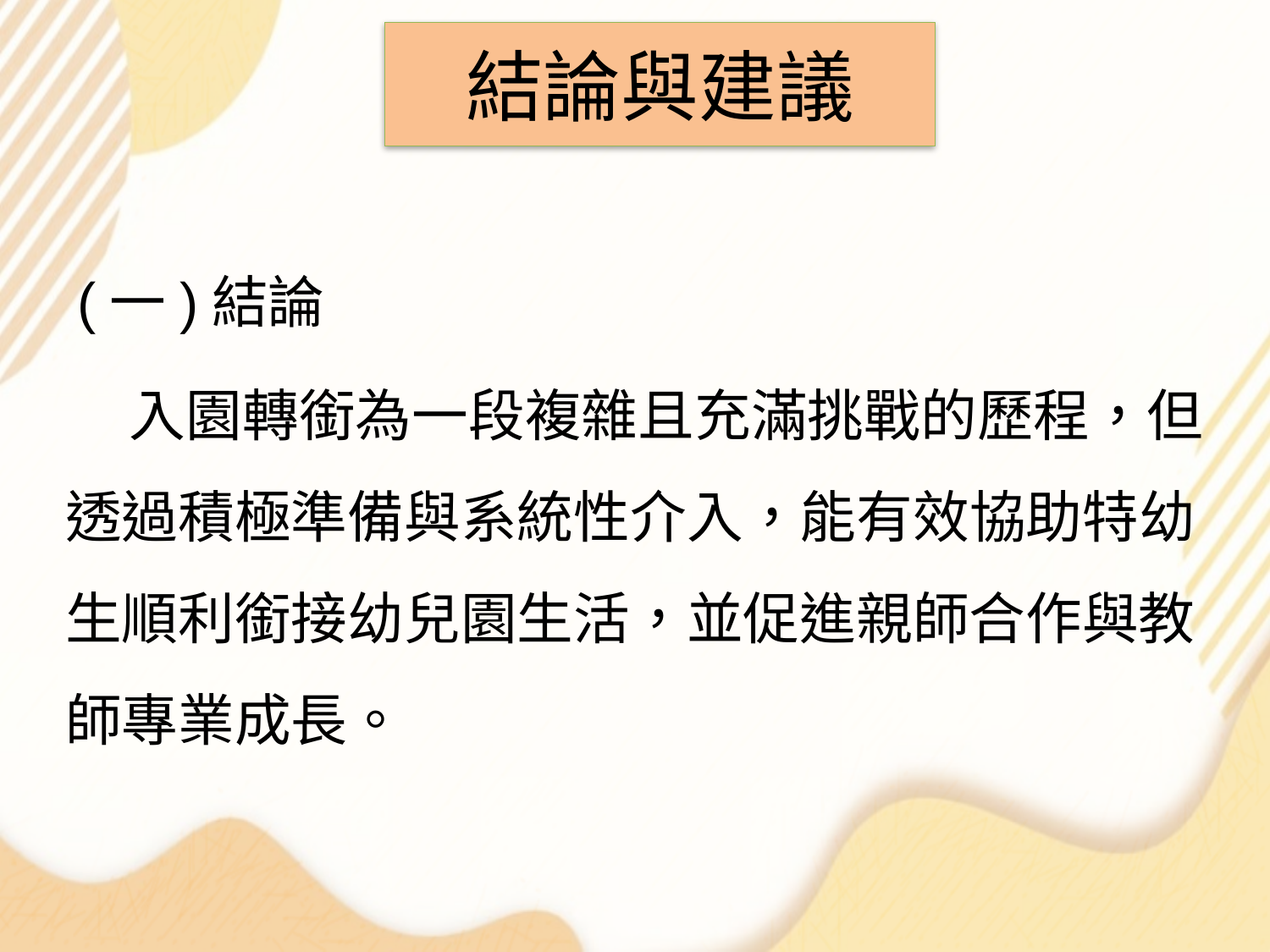

結論與建議
 (一)結論
    入園轉銜為一段複雜且充滿挑戰的歷程，但透過積極準備與系統性介入，能有效協助特幼生順利銜接幼兒園生活，並促進親師合作與教師專業成長。